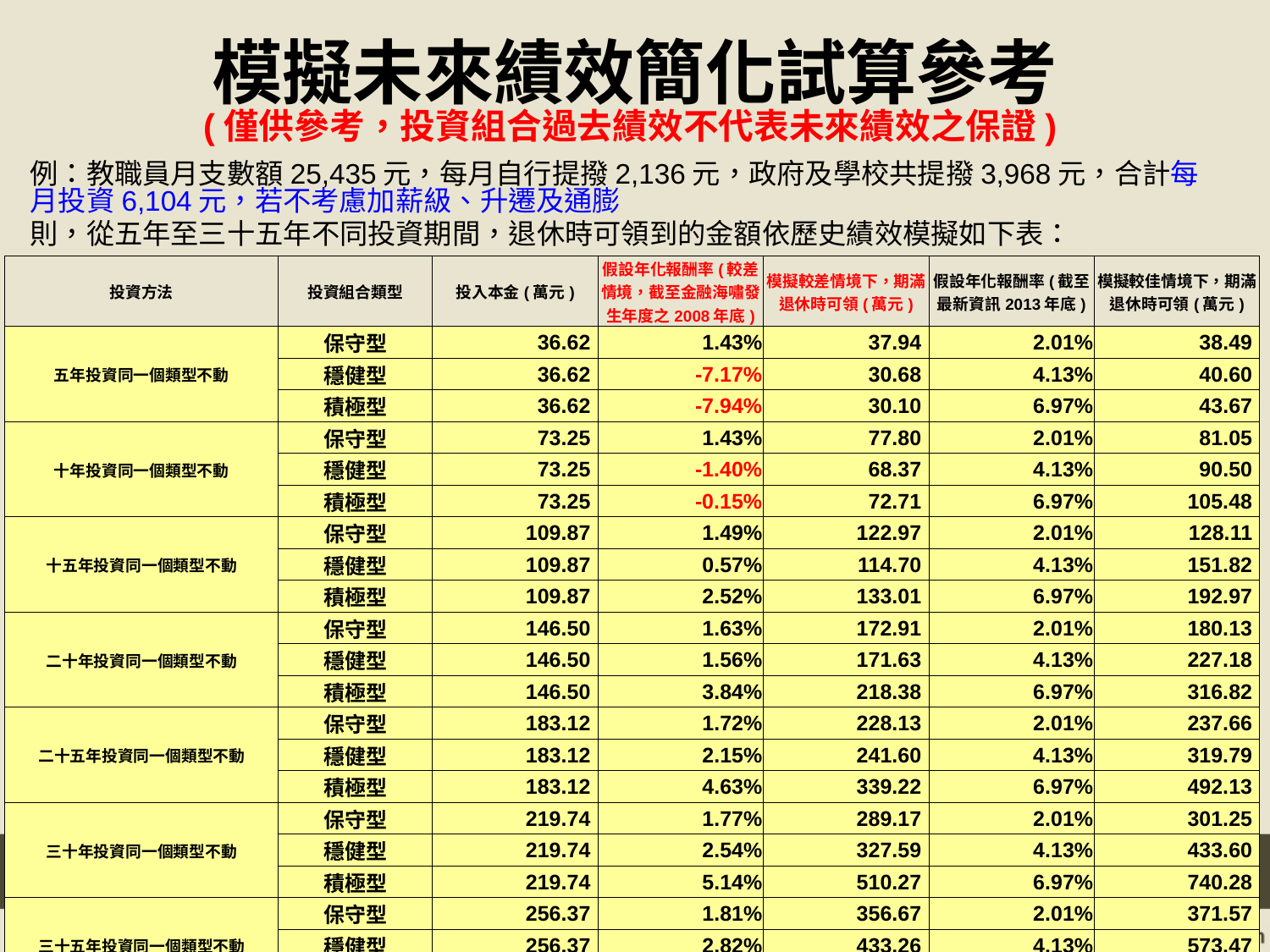

模擬未來績效簡化試算參考
(僅供參考，投資組合過去績效不代表未來績效之保證)
例：教職員月支數額25,435元，每月自行提撥2,136元，政府及學校共提撥3,968元，合計每月投資6,104元，若不考慮加薪級、升遷及通膨
則，從五年至三十五年不同投資期間，退休時可領到的金額依歷史績效模擬如下表：
| 投資方法 | 投資組合類型 | 投入本金(萬元) | 假設年化報酬率(較差情境，截至金融海嘯發生年度之2008年底) | 模擬較差情境下，期滿退休時可領(萬元) | 假設年化報酬率(截至最新資訊2013年底) | 模擬較佳情境下，期滿退休時可領(萬元) |
| --- | --- | --- | --- | --- | --- | --- |
| 五年投資同一個類型不動 | 保守型 | 36.62 | 1.43% | 37.94 | 2.01% | 38.49 |
|  | 穩健型 | 36.62 | -7.17% | 30.68 | 4.13% | 40.60 |
|  | 積極型 | 36.62 | -7.94% | 30.10 | 6.97% | 43.67 |
| 十年投資同一個類型不動 | 保守型 | 73.25 | 1.43% | 77.80 | 2.01% | 81.05 |
|  | 穩健型 | 73.25 | -1.40% | 68.37 | 4.13% | 90.50 |
|  | 積極型 | 73.25 | -0.15% | 72.71 | 6.97% | 105.48 |
| 十五年投資同一個類型不動 | 保守型 | 109.87 | 1.49% | 122.97 | 2.01% | 128.11 |
|  | 穩健型 | 109.87 | 0.57% | 114.70 | 4.13% | 151.82 |
|  | 積極型 | 109.87 | 2.52% | 133.01 | 6.97% | 192.97 |
| 二十年投資同一個類型不動 | 保守型 | 146.50 | 1.63% | 172.91 | 2.01% | 180.13 |
|  | 穩健型 | 146.50 | 1.56% | 171.63 | 4.13% | 227.18 |
|  | 積極型 | 146.50 | 3.84% | 218.38 | 6.97% | 316.82 |
| 二十五年投資同一個類型不動 | 保守型 | 183.12 | 1.72% | 228.13 | 2.01% | 237.66 |
|  | 穩健型 | 183.12 | 2.15% | 241.60 | 4.13% | 319.79 |
|  | 積極型 | 183.12 | 4.63% | 339.22 | 6.97% | 492.13 |
| 三十年投資同一個類型不動 | 保守型 | 219.74 | 1.77% | 289.17 | 2.01% | 301.25 |
|  | 穩健型 | 219.74 | 2.54% | 327.59 | 4.13% | 433.60 |
|  | 積極型 | 219.74 | 5.14% | 510.27 | 6.97% | 740.28 |
| 三十五年投資同一個類型不動 | 保守型 | 256.37 | 1.81% | 356.67 | 2.01% | 371.57 |
|  | 穩健型 | 256.37 | 2.82% | 433.26 | 4.13% | 573.47 |
|  | 積極型 | 256.37 | 5.50% | 752.40 | 6.97% | 1091.54 |
| 前十五年積極型，中間十五年穩健型，最後五年保守型 | 投資週期型 | 256.37 | 655 | 475.33 | 4.85% | 655.30 |